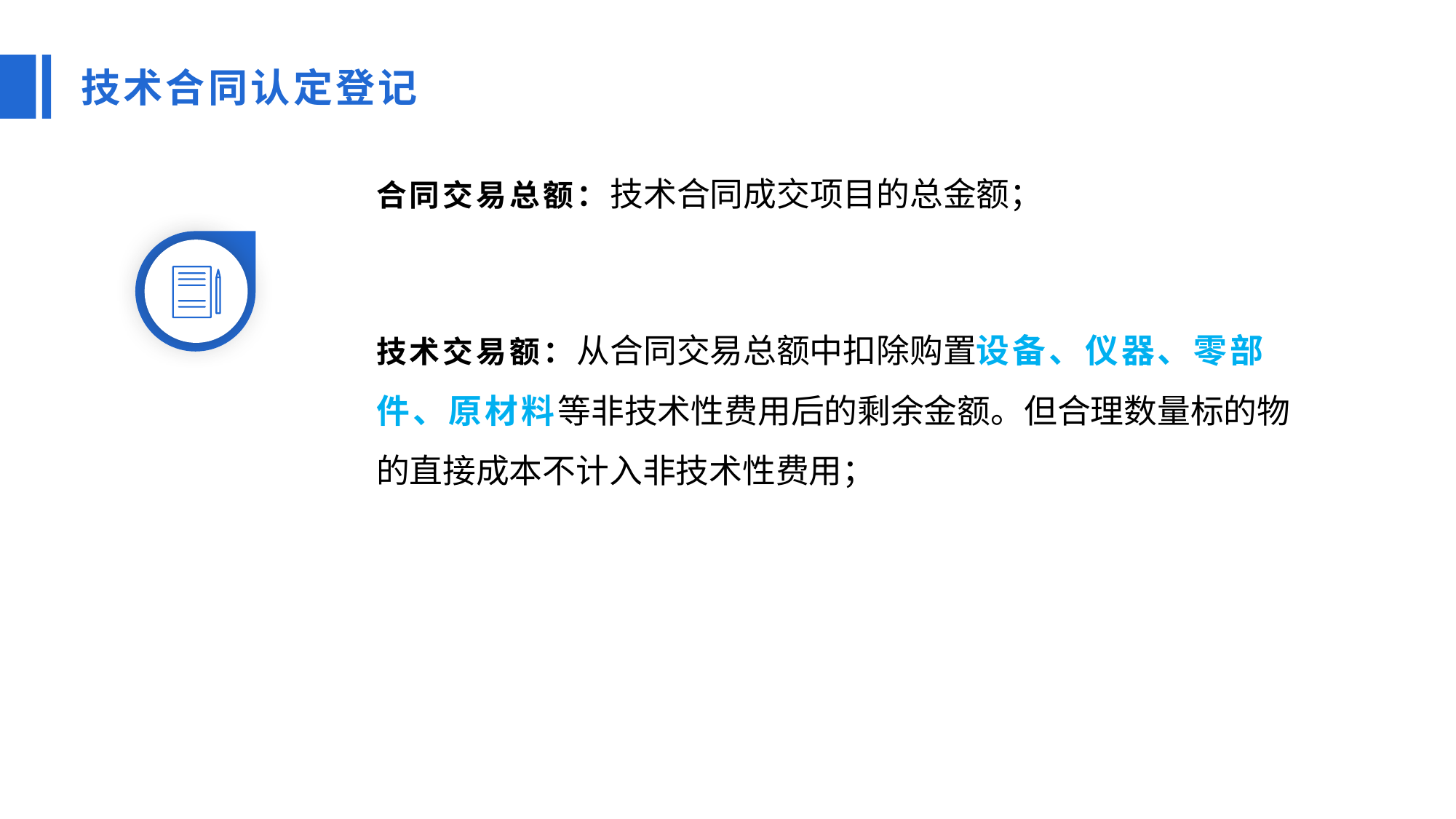

技术合同认定登记
合同交易总额：技术合同成交项目的总金额；

技术交易额：从合同交易总额中扣除购置设备、仪器、零部件、原材料等非技术性费用后的剩余金额。但合理数量标的物的直接成本不计入非技术性费用；